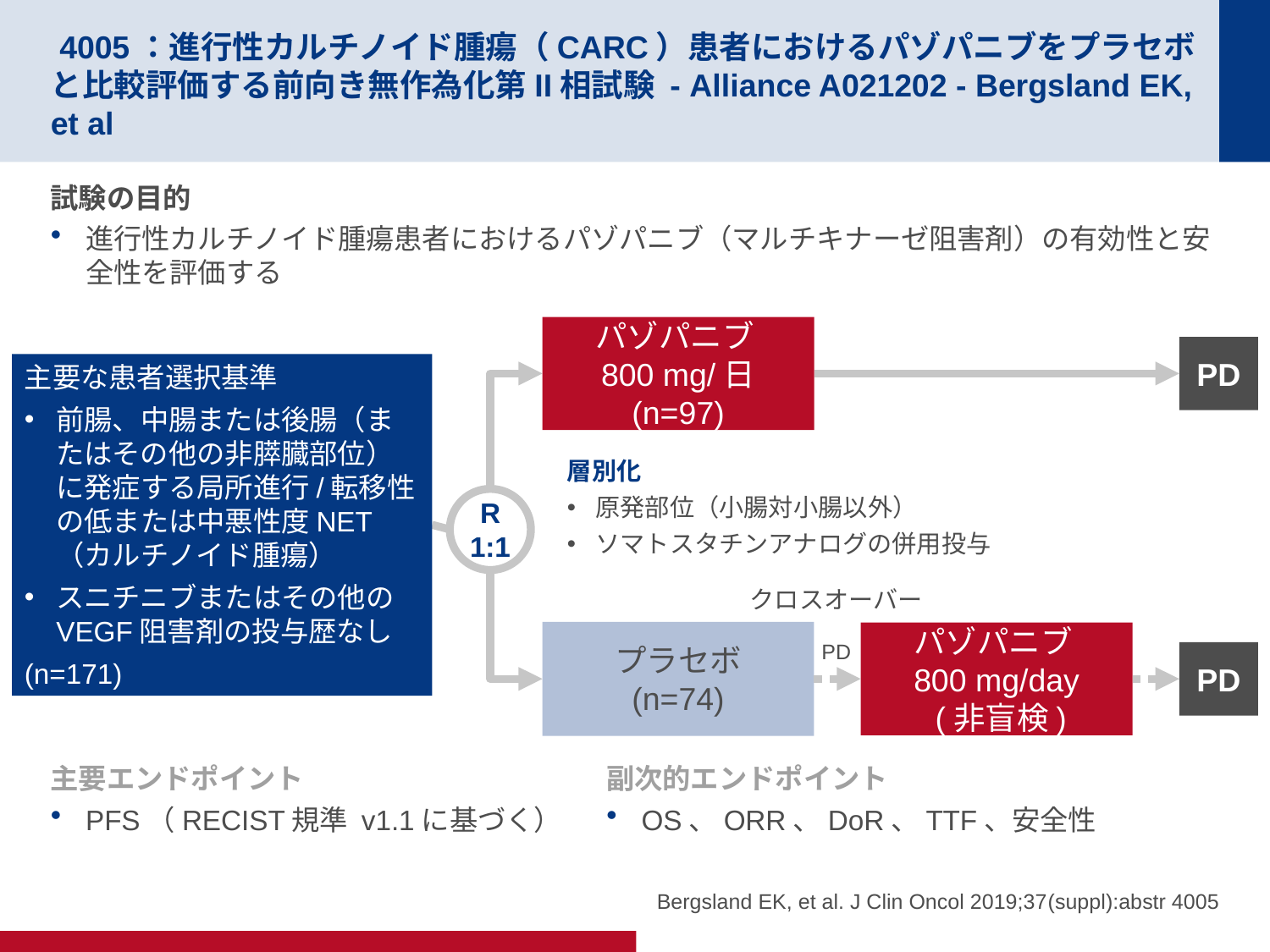

# 4005：進行性カルチノイド腫瘍（CARC）患者におけるパゾパニブをプラセボと比較評価する前向き無作為化第II相試験 - Alliance A021202 - Bergsland EK, et al
試験の目的
進行性カルチノイド腫瘍患者におけるパゾパニブ（マルチキナーゼ阻害剤）の有効性と安全性を評価する
パゾパニブ
800 mg/日
(n=97)
PD
主要な患者選択基準
前腸、中腸または後腸（またはその他の非膵臓部位）に発症する局所進行/転移性の低または中悪性度NET（カルチノイド腫瘍）
スニチニブまたはその他のVEGF阻害剤の投与歴なし
(n=171)
層別化
原発部位（小腸対小腸以外）
ソマトスタチンアナログの併用投与
R
1:1
クロスオーバー
PD
プラセボ
(n=74)
パゾパニブ
800 mg/day
 (非盲検)
PD
主要エンドポイント
PFS（RECIST規準 v1.1に基づく）

副次的エンドポイント
OS、ORR、DoR、TTF、安全性
Bergsland EK, et al. J Clin Oncol 2019;37(suppl):abstr 4005